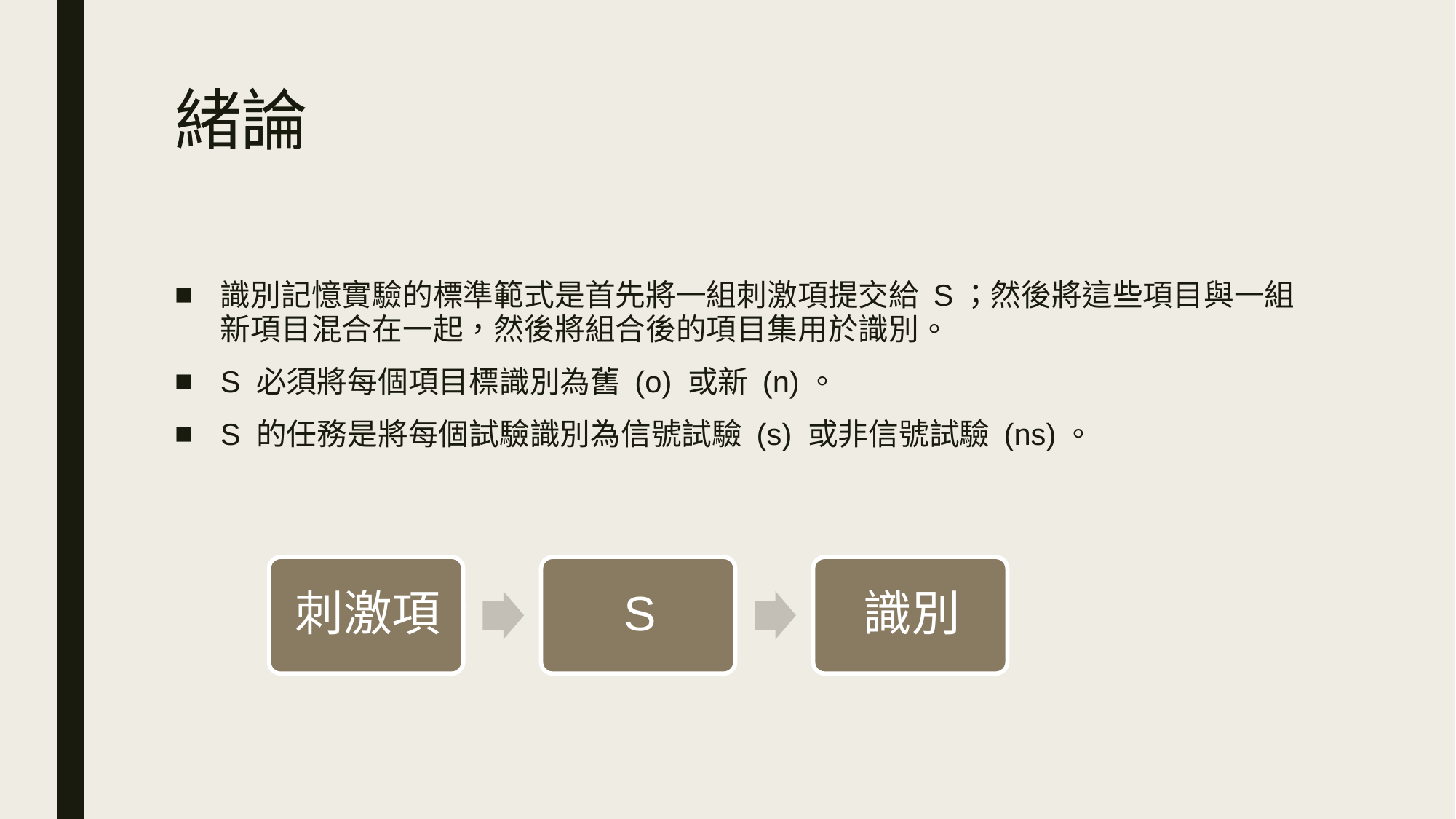

# 緒論
識別記憶實驗的標準範式是首先將一組刺激項提交給 S；然後將這些項目與一組新項目混合在一起，然後將組合後的項目集用於識別。
S 必須將每個項目標識別為舊 (o) 或新 (n)。
S 的任務是將每個試驗識別為信號試驗 (s) 或非信號試驗 (ns)。
刺激項

S

識別